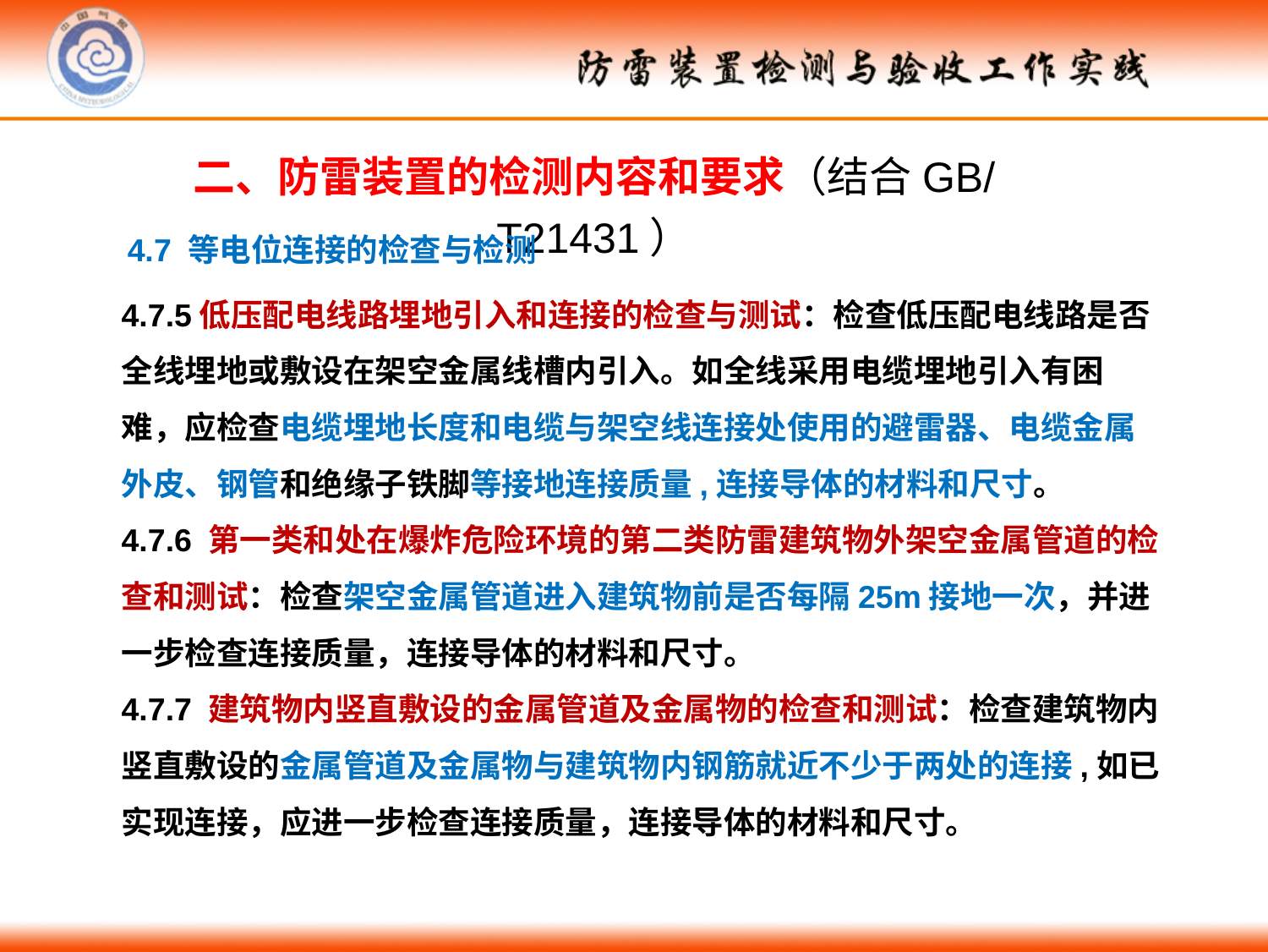

二、防雷装置的检测内容和要求（结合GB/T21431）
4.7 等电位连接的检查与检测
4.7.5低压配电线路埋地引入和连接的检查与测试：检查低压配电线路是否全线埋地或敷设在架空金属线槽内引入。如全线采用电缆埋地引入有困难，应检查电缆埋地长度和电缆与架空线连接处使用的避雷器、电缆金属外皮、钢管和绝缘子铁脚等接地连接质量,连接导体的材料和尺寸。
4.7.6 第一类和处在爆炸危险环境的第二类防雷建筑物外架空金属管道的检查和测试：检查架空金属管道进入建筑物前是否每隔25m接地一次，并进一步检查连接质量，连接导体的材料和尺寸。
4.7.7 建筑物内竖直敷设的金属管道及金属物的检查和测试：检查建筑物内竖直敷设的金属管道及金属物与建筑物内钢筋就近不少于两处的连接,如已实现连接，应进一步检查连接质量，连接导体的材料和尺寸。